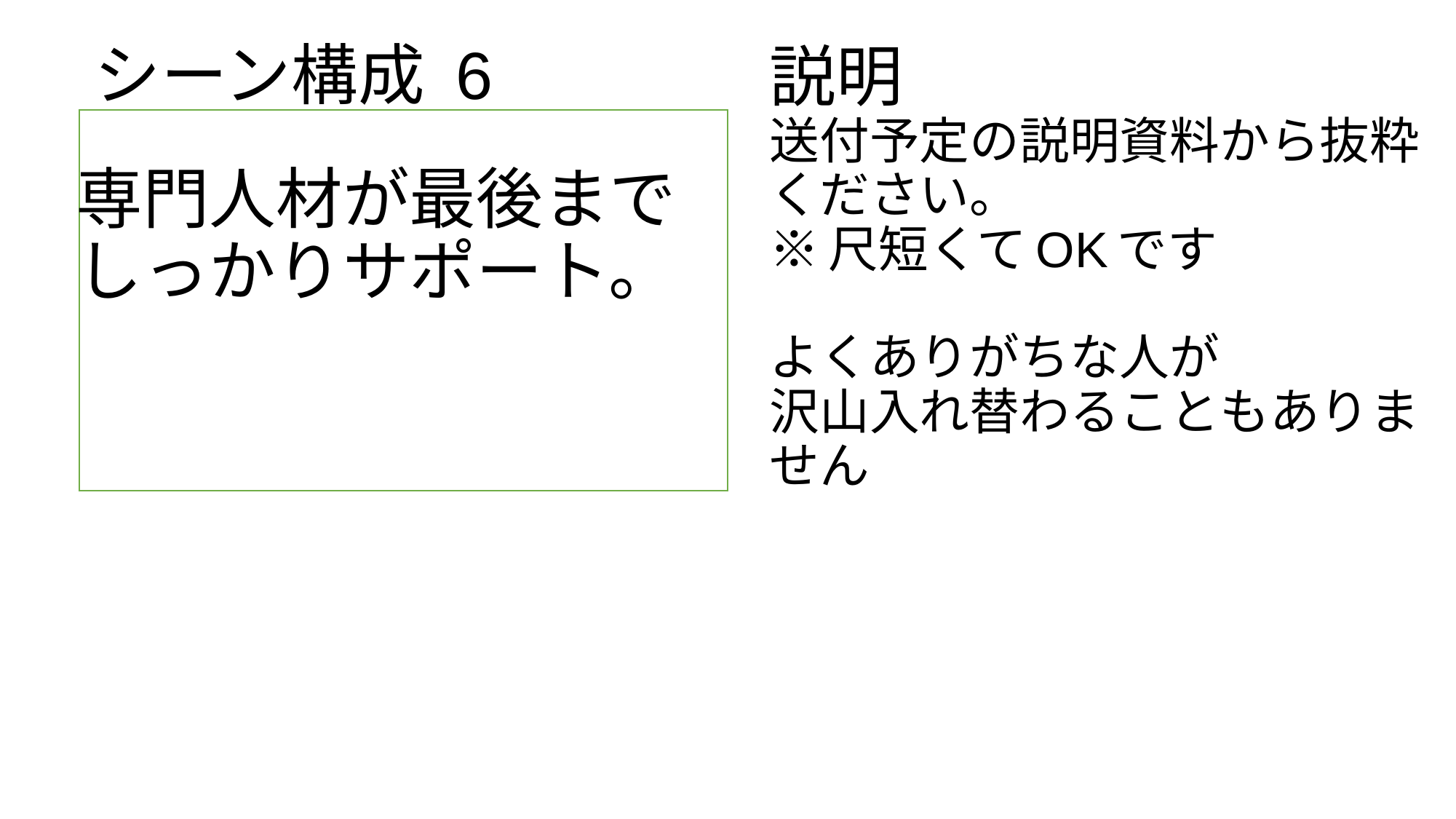

説明
# シーン構成 6

送付予定の説明資料から抜粋ください。
※尺短くてOKです
よくありがちな人が
沢山入れ替わることもありません
専門人材が最後までしっかりサポート。